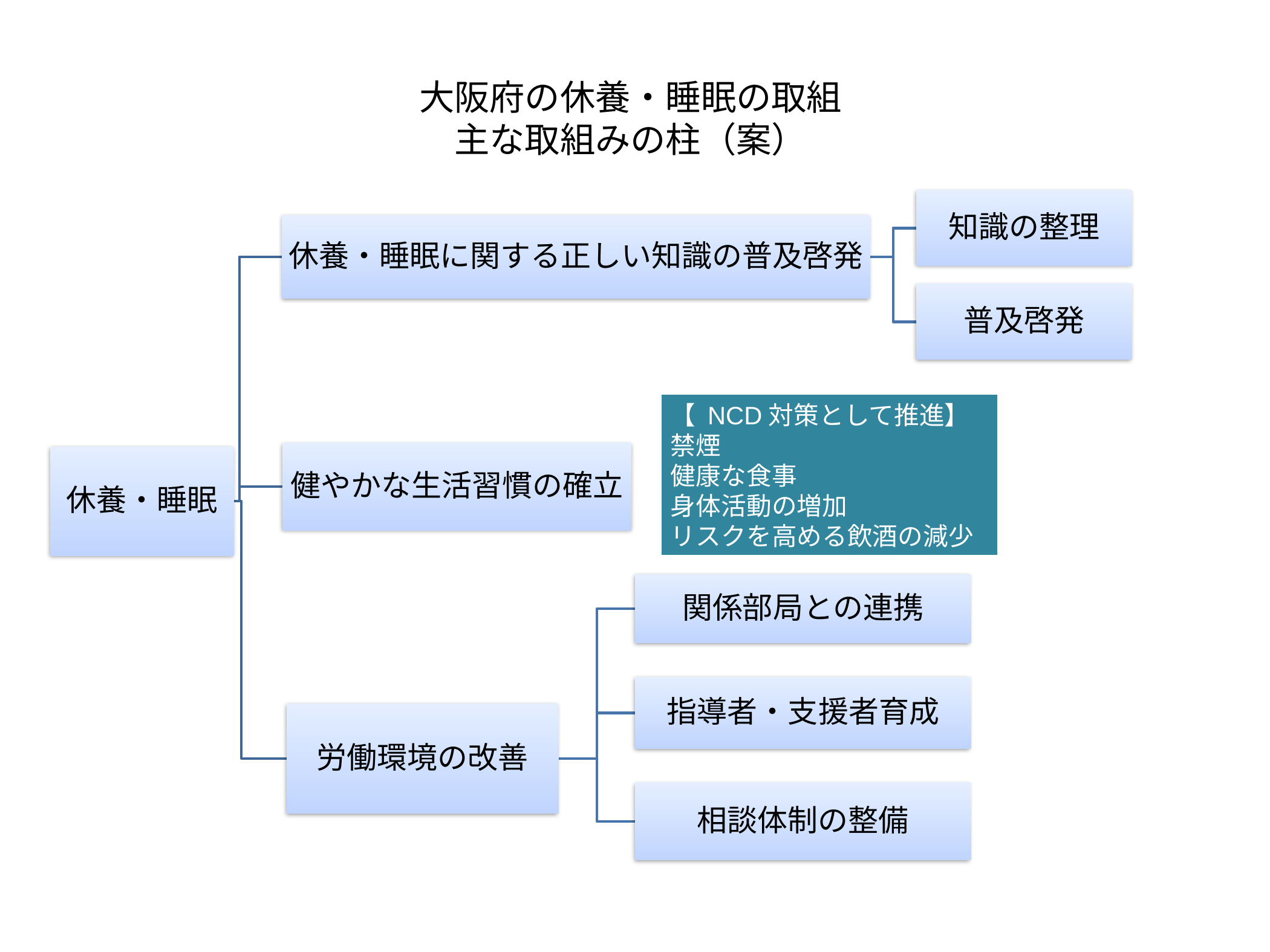

# 大阪府の休養・睡眠の取組 主な取組みの柱（案）

休養・睡眠
休養・睡眠に関する正しい知識の普及啓発
知識の整理
普及啓発
健やかな生活習慣の確立
労働環境の改善
関係部局との連携
指導者・支援者育成
相談体制の整備
【 NCD対策として推進】
禁煙
健康な食事
身体活動の増加
リスクを高める飲酒の減少